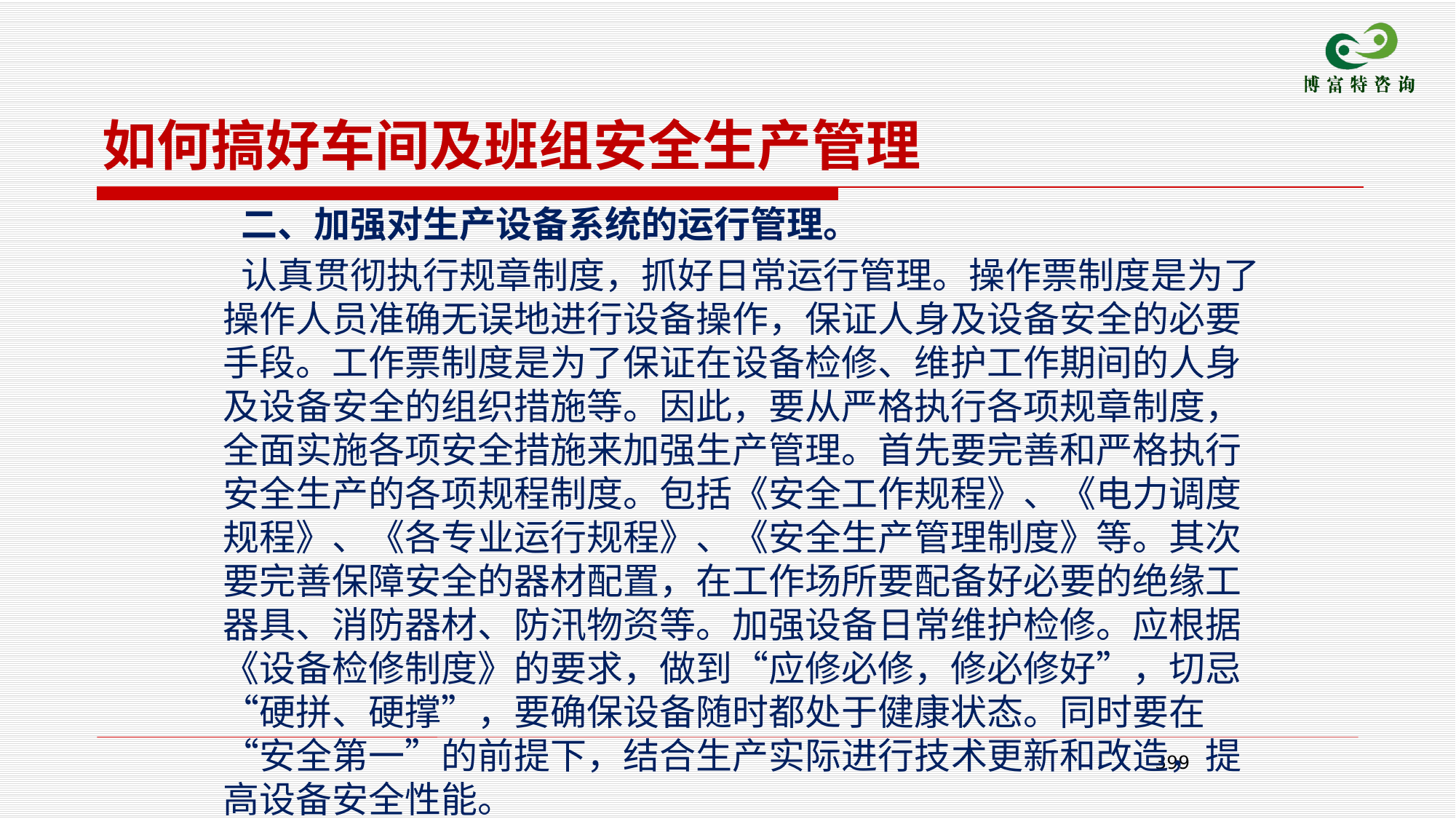

如何搞好车间及班组安全生产管理
        二、加强对生产设备系统的运行管理。
        认真贯彻执行规章制度，抓好日常运行管理。操作票制度是为了操作人员准确无误地进行设备操作，保证人身及设备安全的必要手段。工作票制度是为了保证在设备检修、维护工作期间的人身及设备安全的组织措施等。因此，要从严格执行各项规章制度，全面实施各项安全措施来加强生产管理。首先要完善和严格执行安全生产的各项规程制度。包括《安全工作规程》、《电力调度规程》、《各专业运行规程》、《安全生产管理制度》等。其次要完善保障安全的器材配置，在工作场所要配备好必要的绝缘工器具、消防器材、防汛物资等。加强设备日常维护检修。应根据《设备检修制度》的要求，做到“应修必修，修必修好”，切忌“硬拼、硬撑”，要确保设备随时都处于健康状态。同时要在“安全第一”的前提下，结合生产实际进行技术更新和改造，提高设备安全性能。

399